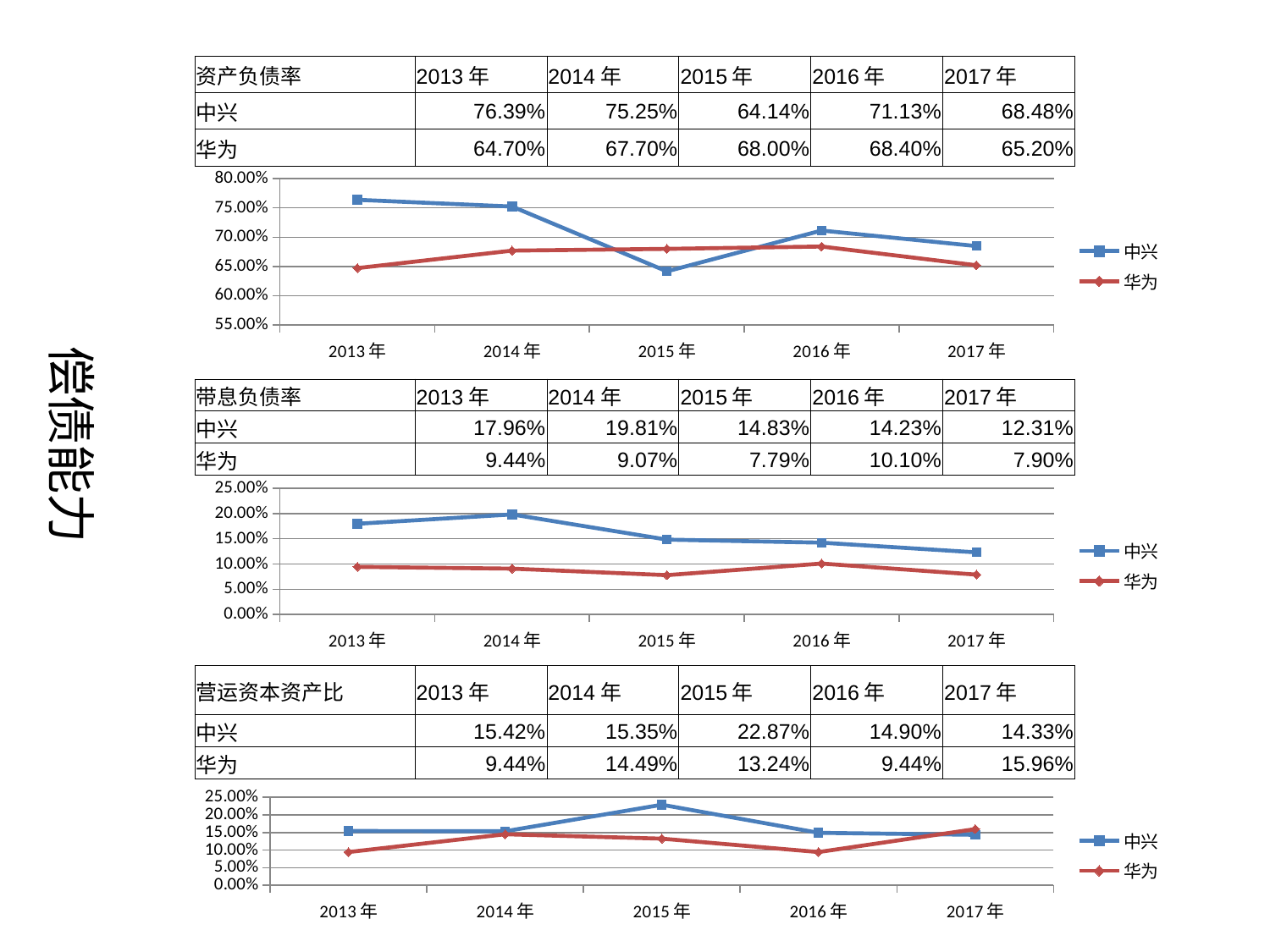

| 资产负债率 | 2013年 | 2014年 | 2015年 | 2016年 | 2017年 |
| --- | --- | --- | --- | --- | --- |
| 中兴 | 76.39% | 75.25% | 64.14% | 71.13% | 68.48% |
| 华为 | 64.70% | 67.70% | 68.00% | 68.40% | 65.20% |

### Chart

| Category | 中兴 | 华为 |
|---|---|---|
| 2013年 | 0.7639307779494536 | 0.6470000000000004 |
| 2014年 | 0.7524577223180227 | 0.6770000000000006 |
| 2015年 | 0.64143264403165 | 0.68 |
| 2016年 | 0.7113468841735064 | 0.684 |
| 2017年 | 0.6847773771749763 | 0.6520000000000004 |
偿债能力
| 带息负债率 | 2013年 | 2014年 | 2015年 | 2016年 | 2017年 |
| --- | --- | --- | --- | --- | --- |
| 中兴 | 17.96% | 19.81% | 14.83% | 14.23% | 12.31% |
| 华为 | 9.44% | 9.07% | 7.79% | 10.10% | 7.90% |

### Chart

| Category | 中兴 | 华为 |
|---|---|---|
| 2013年 | 0.17960426999348328 | 0.0943623484683992 |
| 2014年 | 0.19806922984193198 | 0.0907374109428517 |
| 2015年 | 0.14826080095672664 | 0.07788690196289187 |
| 2016年 | 0.14226395467241781 | 0.10098189047728537 |
| 2017年 | 0.12309597348165296 | 0.07902419713988822 |
| 营运资本资产比 | 2013年 | 2014年 | 2015年 | 2016年 | 2017年 |
| --- | --- | --- | --- | --- | --- |
| 中兴 | 15.42% | 15.35% | 22.87% | 14.90% | 14.33% |
| 华为 | 9.44% | 14.49% | 13.24% | 9.44% | 15.96% |

### Chart

| Category | 中兴 | 华为 |
|---|---|---|
| 2013年 | 0.1542221680031026 | 0.09435833071854414 |
| 2014年 | 0.15347077522481087 | 0.14488353452673008 |
| 2015年 | 0.22874880110780133 | 0.13240204653564863 |
| 2016年 | 0.1490032929045712 | 0.09436436632194099 |
| 2017年 | 0.14334068144200218 | 0.1595968331121683 |